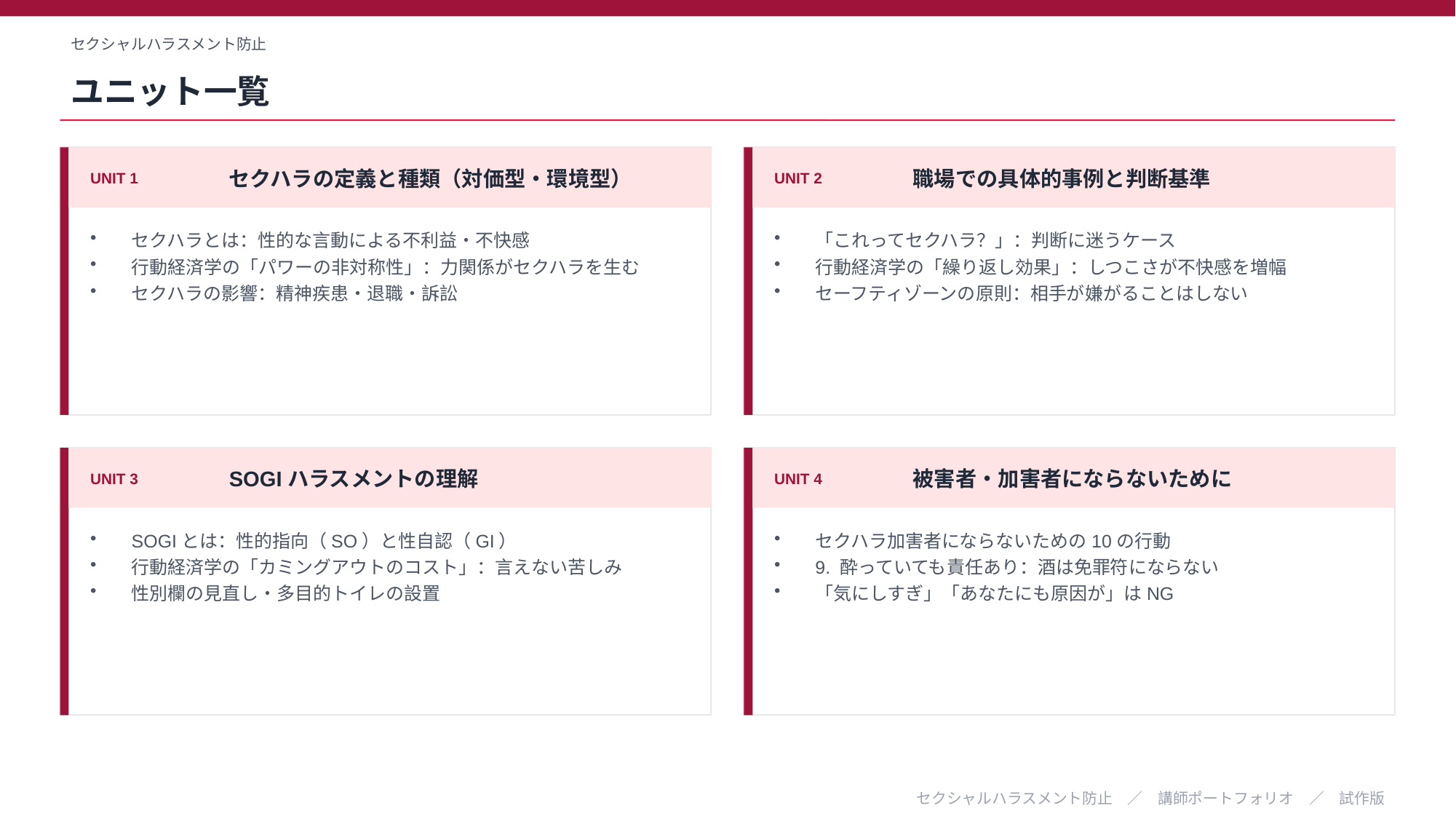

セクシャルハラスメント防止
ユニット一覧

UNIT 1
セクハラの定義と種類（対価型・環境型）
UNIT 2
職場での具体的事例と判断基準
セクハラとは：性的な言動による不利益・不快感
行動経済学の「パワーの非対称性」：力関係がセクハラを生む
セクハラの影響：精神疾患・退職・訴訟
「これってセクハラ？」：判断に迷うケース
行動経済学の「繰り返し効果」：しつこさが不快感を増幅
セーフティゾーンの原則：相手が嫌がることはしない

UNIT 3
SOGIハラスメントの理解
UNIT 4
被害者・加害者にならないために
SOGIとは：性的指向（SO）と性自認（GI）
行動経済学の「カミングアウトのコスト」：言えない苦しみ
性別欄の見直し・多目的トイレの設置
セクハラ加害者にならないための10の行動
9. 酔っていても責任あり：酒は免罪符にならない
「気にしすぎ」「あなたにも原因が」はNG
セクシャルハラスメント防止　／　講師ポートフォリオ　／　試作版